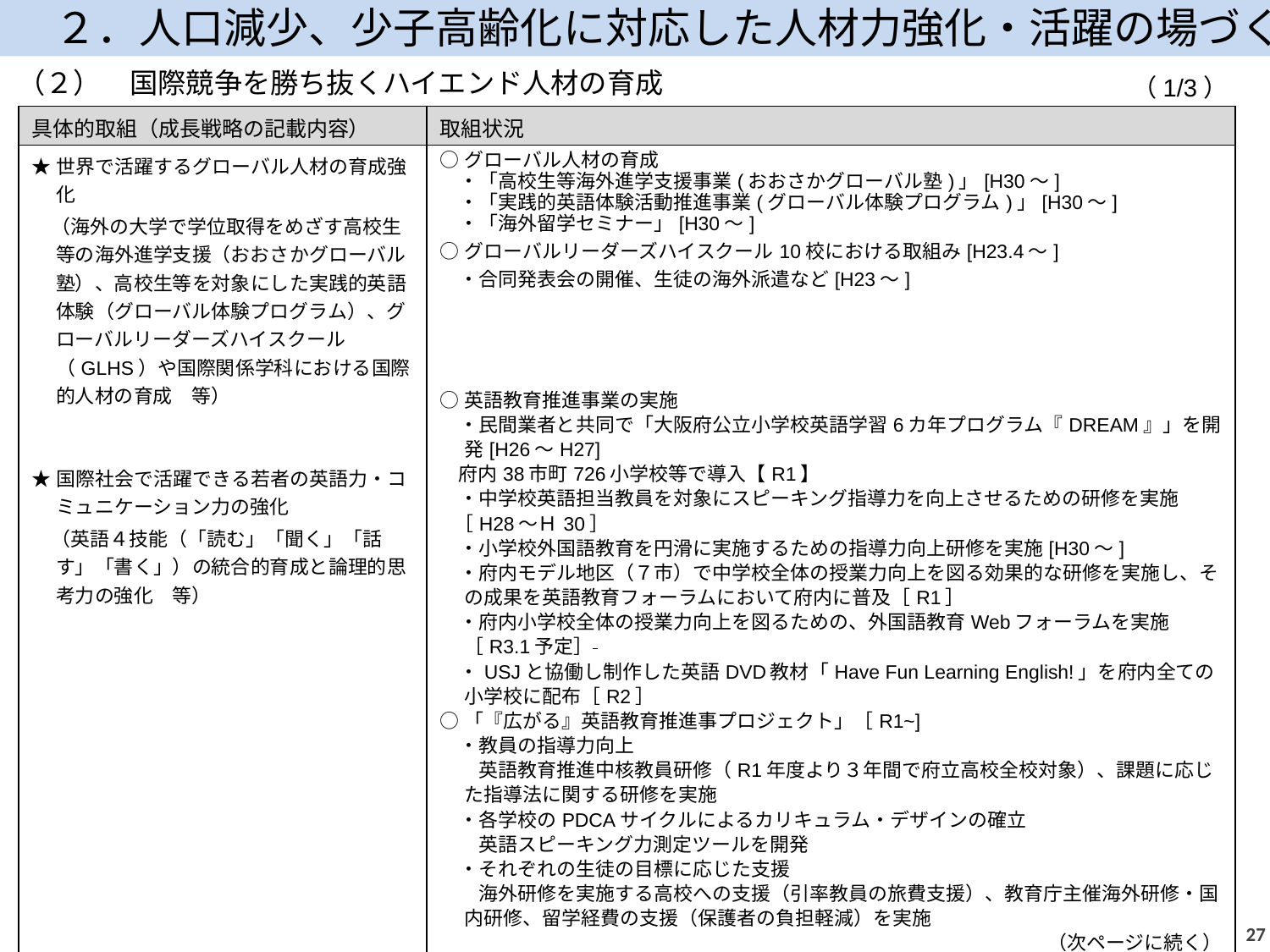

２．人口減少、少子高齢化に対応した人材力強化・活躍の場づくり
（２）　国際競争を勝ち抜くハイエンド人材の育成
（1/3）
| 具体的取組（成長戦略の記載内容） | 取組状況 |
| --- | --- |
| ★世界で活躍するグローバル人材の育成強化 　（海外の大学で学位取得をめざす高校生等の海外進学支援（おおさかグローバル塾）、高校生等を対象にした実践的英語体験（グローバル体験プログラム）、グローバルリーダーズハイスクール（GLHS）や国際関係学科における国際的人材の育成　等） ★国際社会で活躍できる若者の英語力・コミュニケーション力の強化 　（英語４技能（「読む」「聞く」「話す」「書く」）の統合的育成と論理的思考力の強化　等） | ○グローバル人材の育成 　・「高校生等海外進学支援事業(おおさかグローバル塾)」[H30～] 　・「実践的英語体験活動推進事業(グローバル体験プログラム)」[H30～] 　・「海外留学セミナー」[H30～] ○グローバルリーダーズハイスクール10校における取組み[H23.4～] 　・合同発表会の開催、生徒の海外派遣など[H23～] ○英語教育推進事業の実施 　・民間業者と共同で「大阪府公立小学校英語学習6カ年プログラム『DREAM』」を開発[H26～H27] 府内38市町726小学校等で導入【R1】 　・中学校英語担当教員を対象にスピーキング指導力を向上させるための研修を実施 ［H28～Ｈ30］ 　・小学校外国語教育を円滑に実施するための指導力向上研修を実施[H30～] 　・府内モデル地区（７市）で中学校全体の授業力向上を図る効果的な研修を実施し、その成果を英語教育フォーラムにおいて府内に普及［R1］ 　・府内小学校全体の授業力向上を図るための、外国語教育Webフォーラムを実施［R3.1予定］ 　・USJと協働し制作した英語DVD教材「Have Fun Learning English!」を府内全ての小学校に配布［R2］ ○「『広がる』英語教育推進事プロジェクト」［R1~] 　・教員の指導力向上 　　英語教育推進中核教員研修（R1年度より３年間で府立高校全校対象）、課題に応じた指導法に関する研修を実施 　・各学校のPDCAサイクルによるカリキュラム・デザインの確立 　　英語スピーキング力測定ツールを開発 　・それぞれの生徒の目標に応じた支援 　　海外研修を実施する高校への支援（引率教員の旅費支援）、教育庁主催海外研修・国内研修、留学経費の支援（保護者の負担軽減）を実施　　 （次ページに続く） |
27